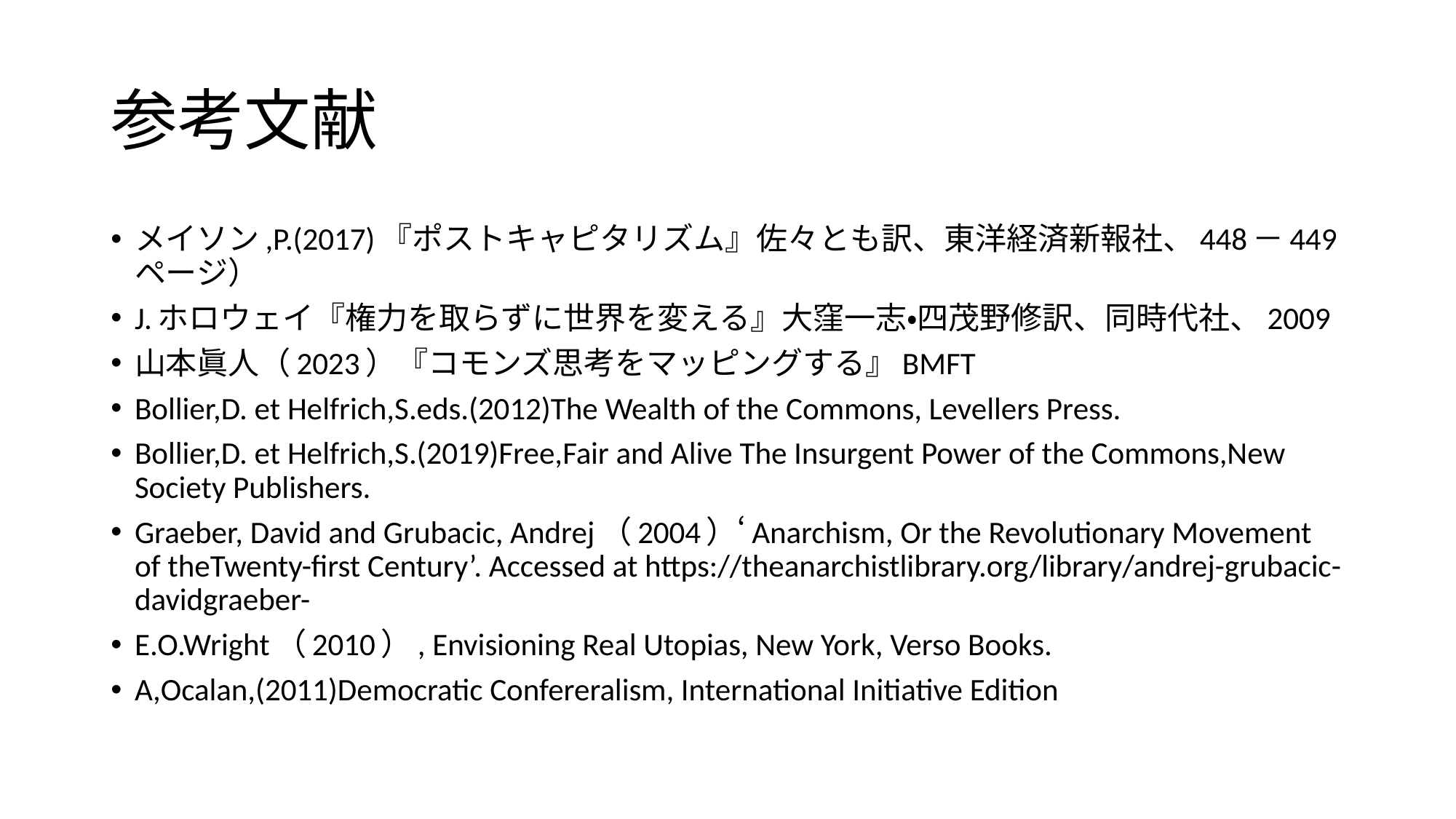

# 参考文献
メイソン,P.(2017)『ポストキャピタリズム』佐々とも訳、東洋経済新報社、448－449ページ）
J.ホロウェイ『権力を取らずに世界を変える』大窪一志・四茂野修訳、同時代社、2009
山本眞人（2023）『コモンズ思考をマッピングする』BMFT
Bollier,D. et Helfrich,S.eds.(2012)The Wealth of the Commons, Levellers Press.
Bollier,D. et Helfrich,S.(2019)Free,Fair and Alive The Insurgent Power of the Commons,New Society Publishers.
Graeber, David and Grubacic, Andrej（2004）‘Anarchism, Or the Revolutionary Movement of theTwenty-first Century’. Accessed at https://theanarchistlibrary.org/library/andrej-grubacic-davidgraeber-
E.O.Wright（2010）, Envisioning Real Utopias, New York, Verso Books.
A,Ocalan,(2011)Democratic Confereralism, International Initiative Edition